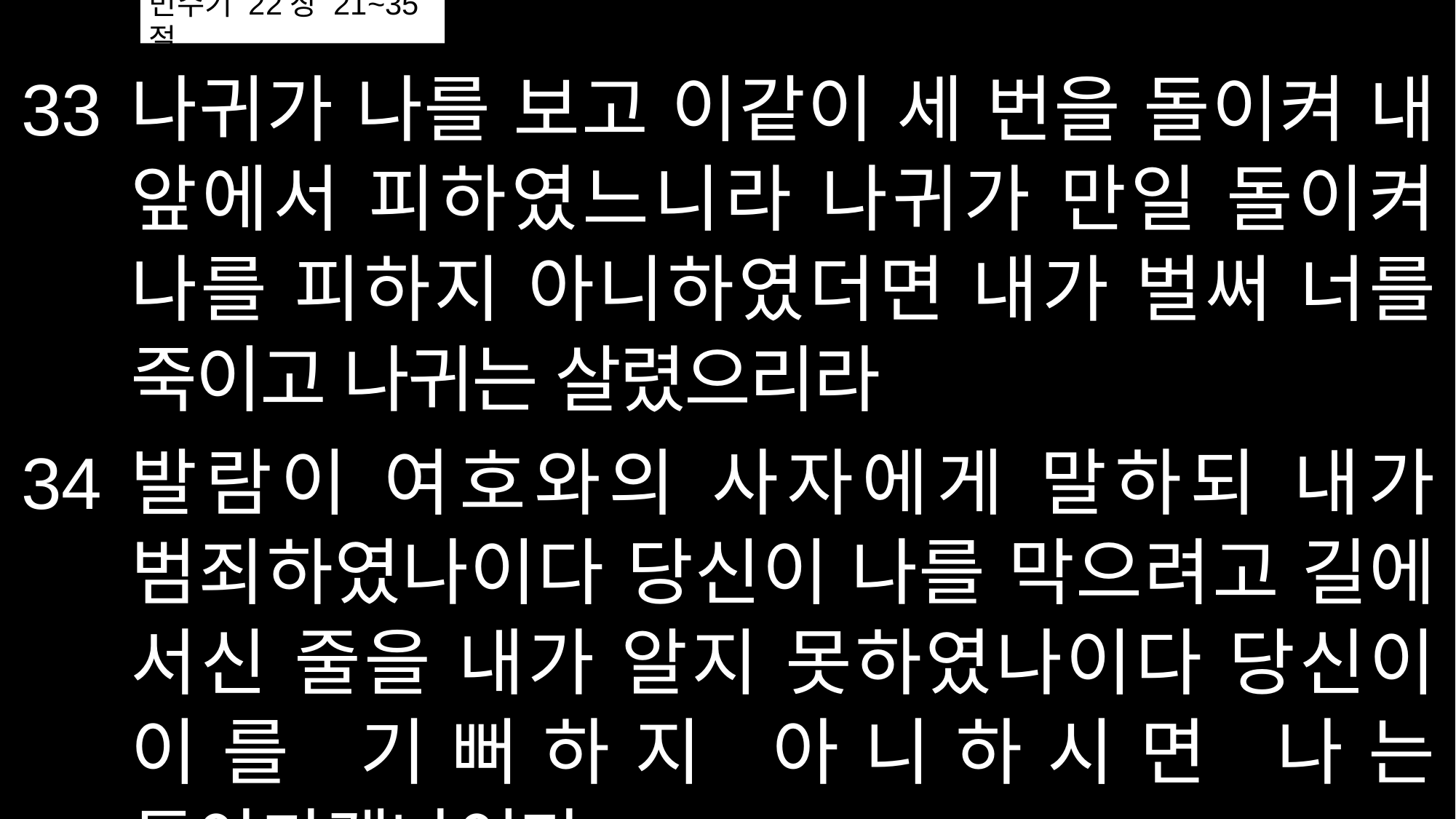

# 민수기 22장 21~35절
나귀가 나를 보고 이같이 세 번을 돌이켜 내 앞에서 피하였느니라 나귀가 만일 돌이켜 나를 피하지 아니하였더면 내가 벌써 너를 죽이고 나귀는 살렸으리라
발람이 여호와의 사자에게 말하되 내가 범죄하였나이다 당신이 나를 막으려고 길에 서신 줄을 내가 알지 못하였나이다 당신이 이를 기뻐하지 아니하시면 나는 돌아가겠나이다